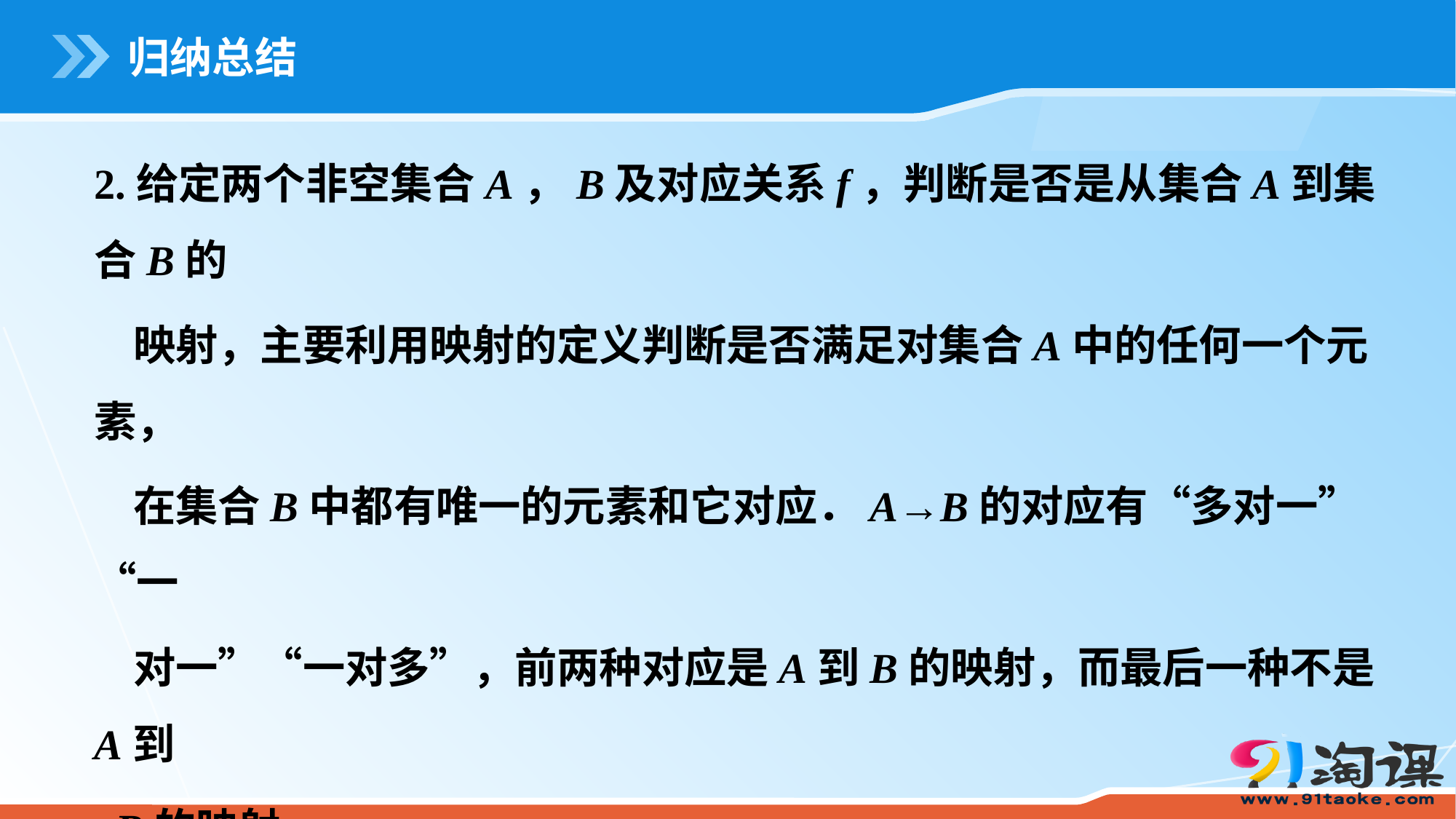

# 归纳总结
2.给定两个非空集合A，B及对应关系f，判断是否是从集合A到集合B的
   映射，主要利用映射的定义判断是否满足对集合A中的任何一个元素，
   在集合B中都有唯一的元素和它对应．A→B的对应有“多对一”“一
   对一”“一对多”，前两种对应是A到B的映射，而最后一种不是A到
  B的映射．